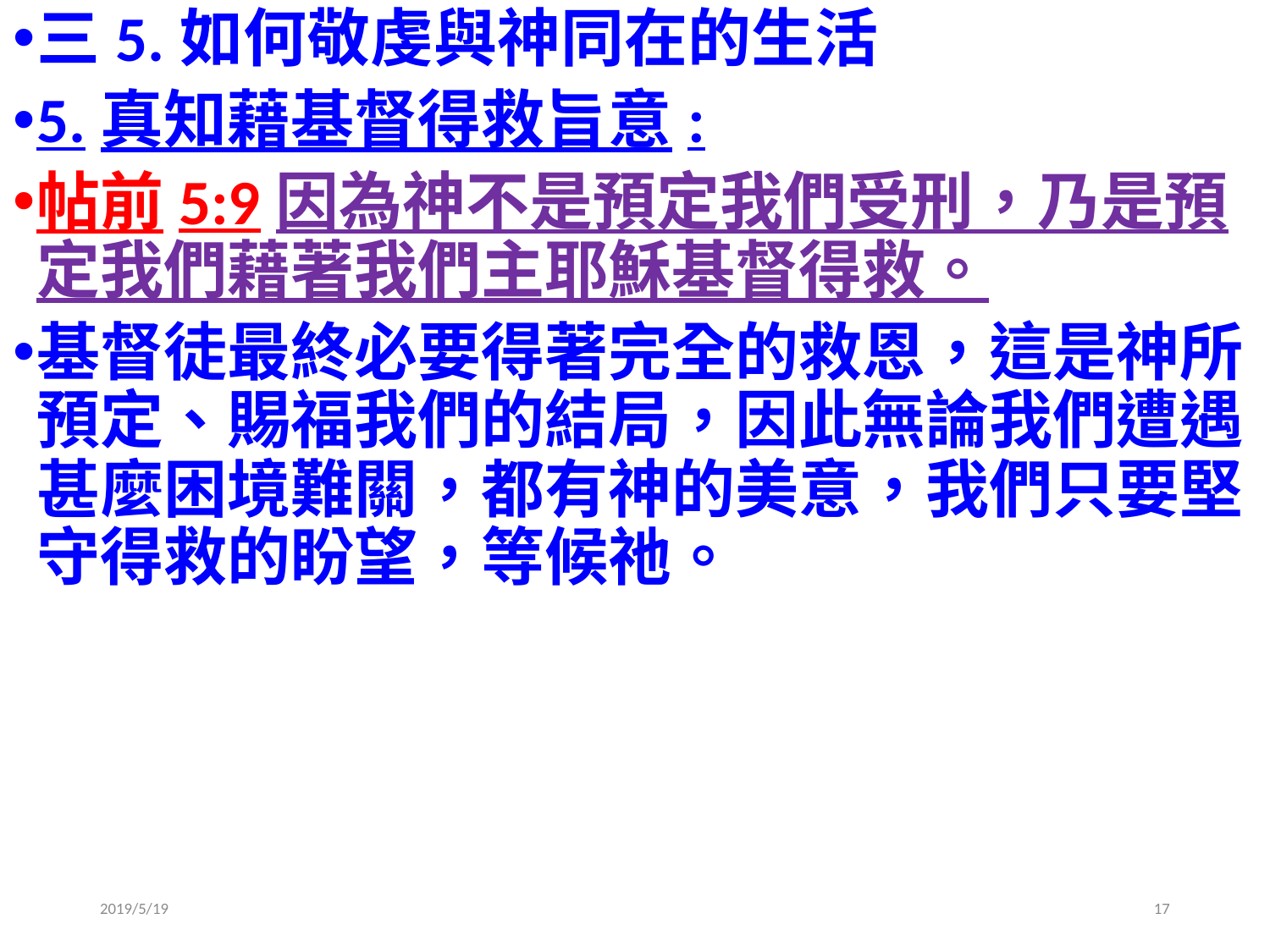

三5.如何敬虔與神同在的生活
5.真知藉基督得救旨意:
帖前5:9因為神不是預定我們受刑，乃是預定我們藉著我們主耶穌基督得救。
基督徒最終必要得著完全的救恩，這是神所預定、賜福我們的結局，因此無論我們遭遇甚麼困境難關，都有神的美意，我們只要堅守得救的盼望，等候祂。

2019/5/19
17